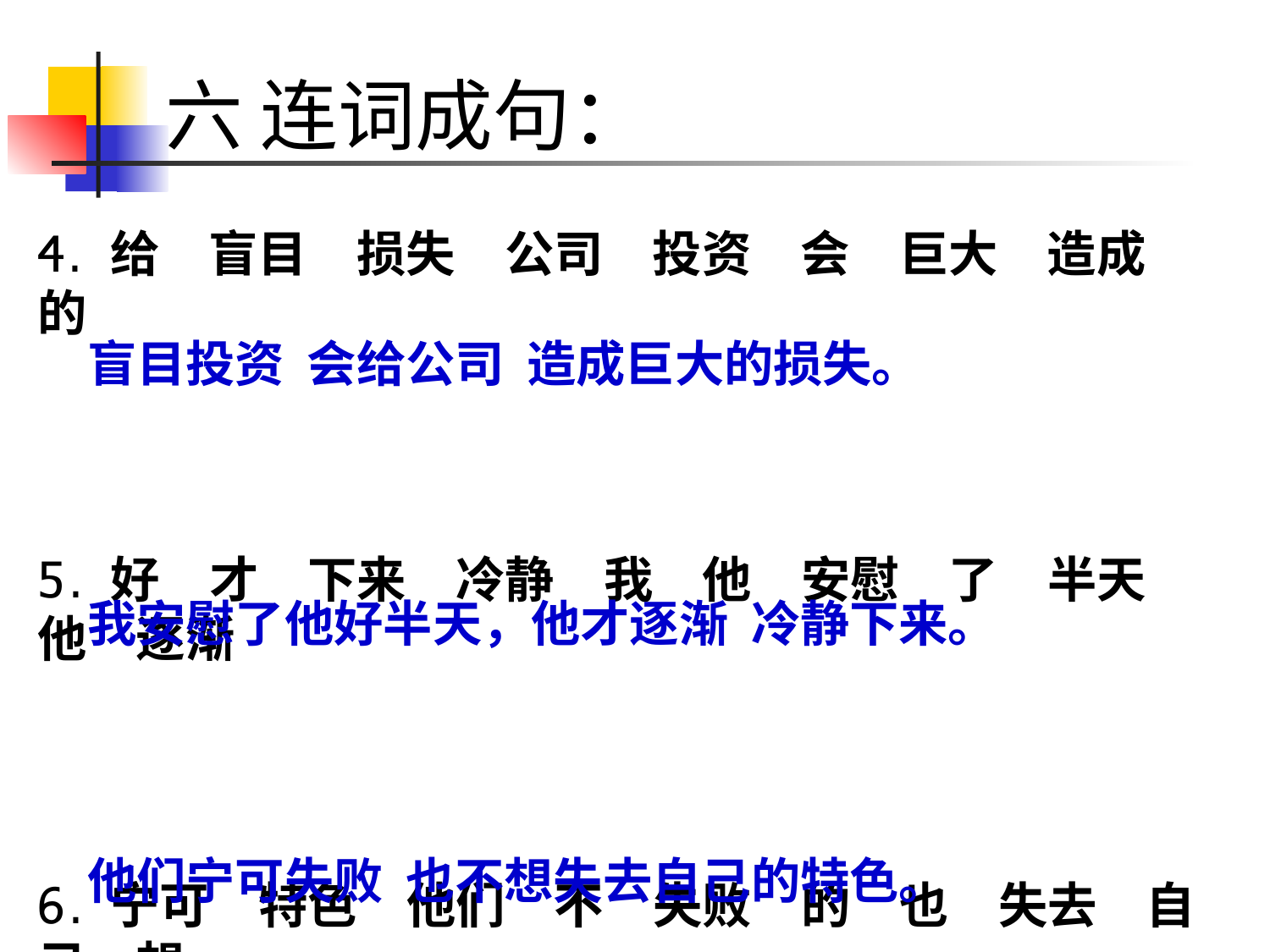

# 六 连词成句：
4. 给　盲目　损失　公司　投资　会　巨大　造成　的

5. 好　才　下来　冷静　我　他　安慰　了　半天　他　逐渐

6. 宁可　特色　他们　不　失败　的　也　失去　自己　想
盲目投资  会给公司  造成巨大的损失。
我安慰了他好半天，他才逐渐  冷静下来。
他们宁可失败  也不想失去自己的特色。